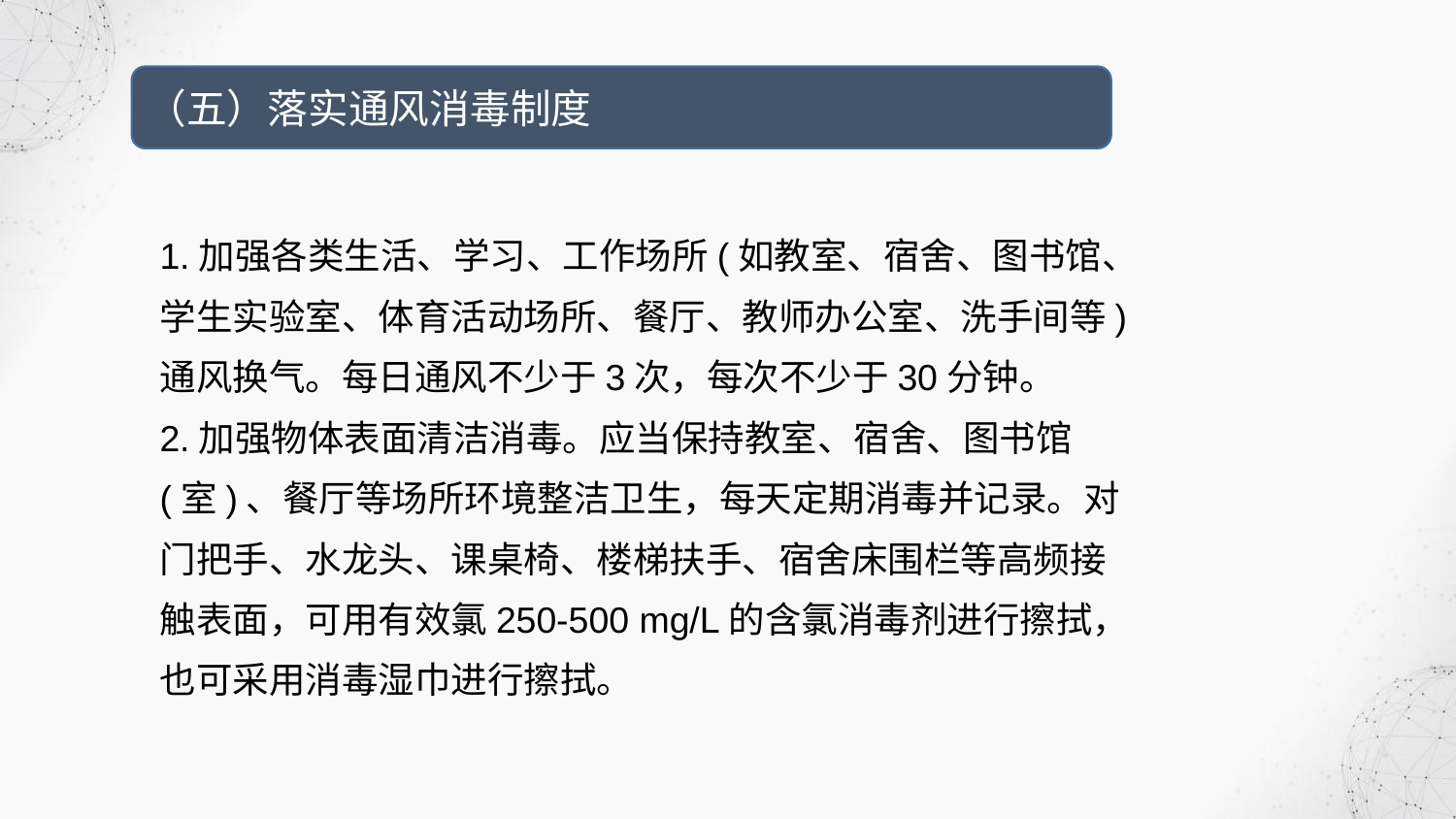

（五）落实通风消毒制度
1.加强各类生活、学习、工作场所(如教室、宿舍、图书馆、学生实验室、体育活动场所、餐厅、教师办公室、洗手间等)通风换气。每日通风不少于3次，每次不少于30分钟。
2.加强物体表面清洁消毒。应当保持教室、宿舍、图书馆(室)、餐厅等场所环境整洁卫生，每天定期消毒并记录。对门把手、水龙头、课桌椅、楼梯扶手、宿舍床围栏等高频接触表面，可用有效氯250-500 mg/L的含氯消毒剂进行擦拭，也可采用消毒湿巾进行擦拭。